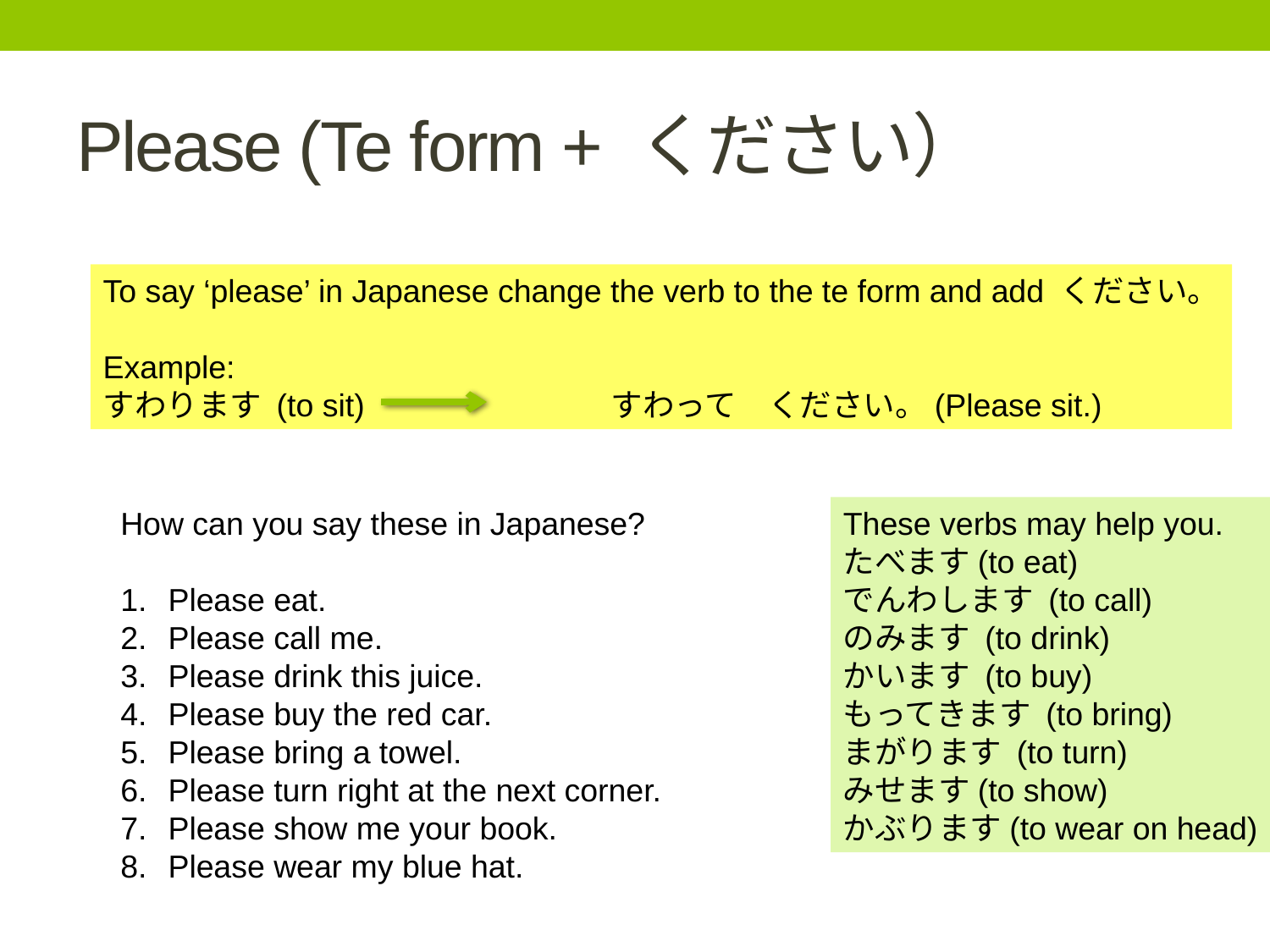

# Please (Te form + ください）
To say ‘please’ in Japanese change the verb to the te form and add ください。

Example:
すわります (to sit)		すわって　ください。(Please sit.)
How can you say these in Japanese?

Please eat.
Please call me.
Please drink this juice.
Please buy the red car.
Please bring a towel.
Please turn right at the next corner.
Please show me your book.
Please wear my blue hat.
These verbs may help you.
たべます(to eat)
でんわします (to call)
のみます (to drink)
かいます (to buy)
もってきます (to bring)
まがります (to turn)
みせます(to show)
かぶります(to wear on head)